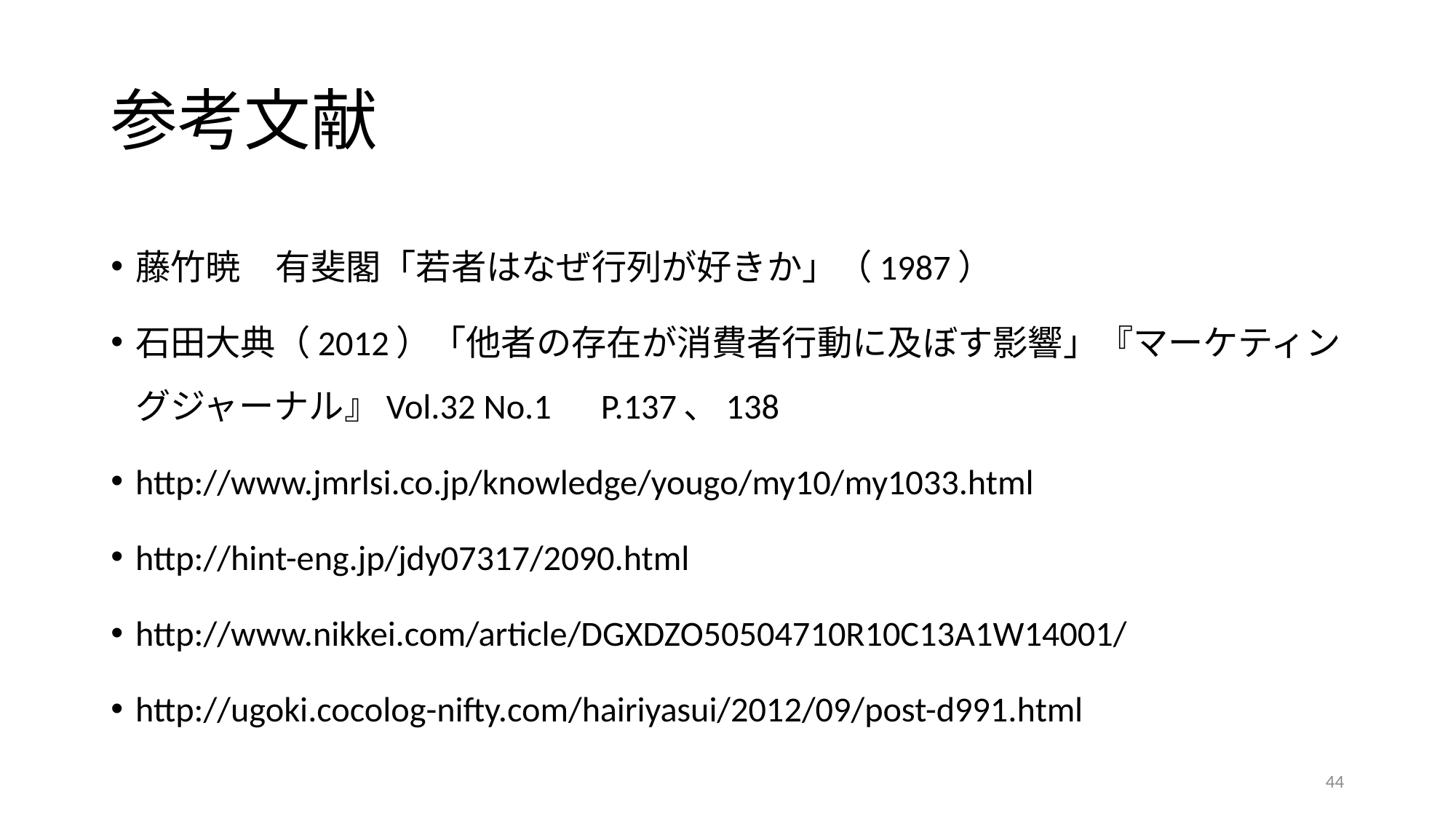

# 参考文献
藤竹暁　有斐閣「若者はなぜ行列が好きか」（1987）
石田大典（2012）「他者の存在が消費者行動に及ぼす影響」『マーケティングジャーナル』Vol.32 No.1　P.137、138
http://www.jmrlsi.co.jp/knowledge/yougo/my10/my1033.html
http://hint-eng.jp/jdy07317/2090.html
http://www.nikkei.com/article/DGXDZO50504710R10C13A1W14001/
http://ugoki.cocolog-nifty.com/hairiyasui/2012/09/post-d991.html

44